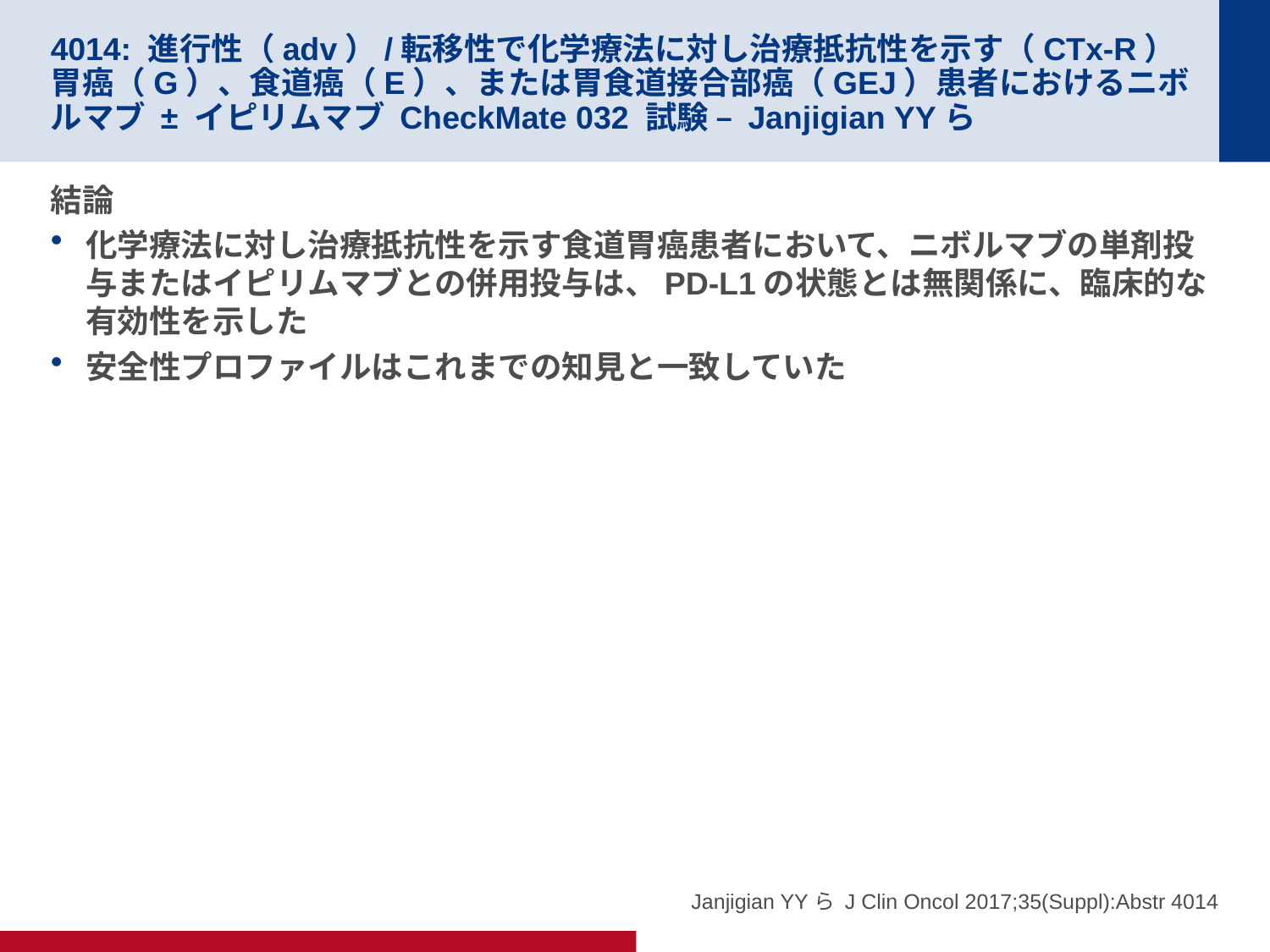

# 4014: 進行性（adv）/転移性で化学療法に対し治療抵抗性を示す（CTx-R）胃癌（G）、食道癌（E）、または胃食道接合部癌（GEJ）患者におけるニボルマブ ± イピリムマブ CheckMate 032 試験 – Janjigian YYら
結論
化学療法に対し治療抵抗性を示す食道胃癌患者において、ニボルマブの単剤投与またはイピリムマブとの併用投与は、PD-L1の状態とは無関係に、臨床的な有効性を示した
安全性プロファイルはこれまでの知見と一致していた
Janjigian YYら J Clin Oncol 2017;35(Suppl):Abstr 4014